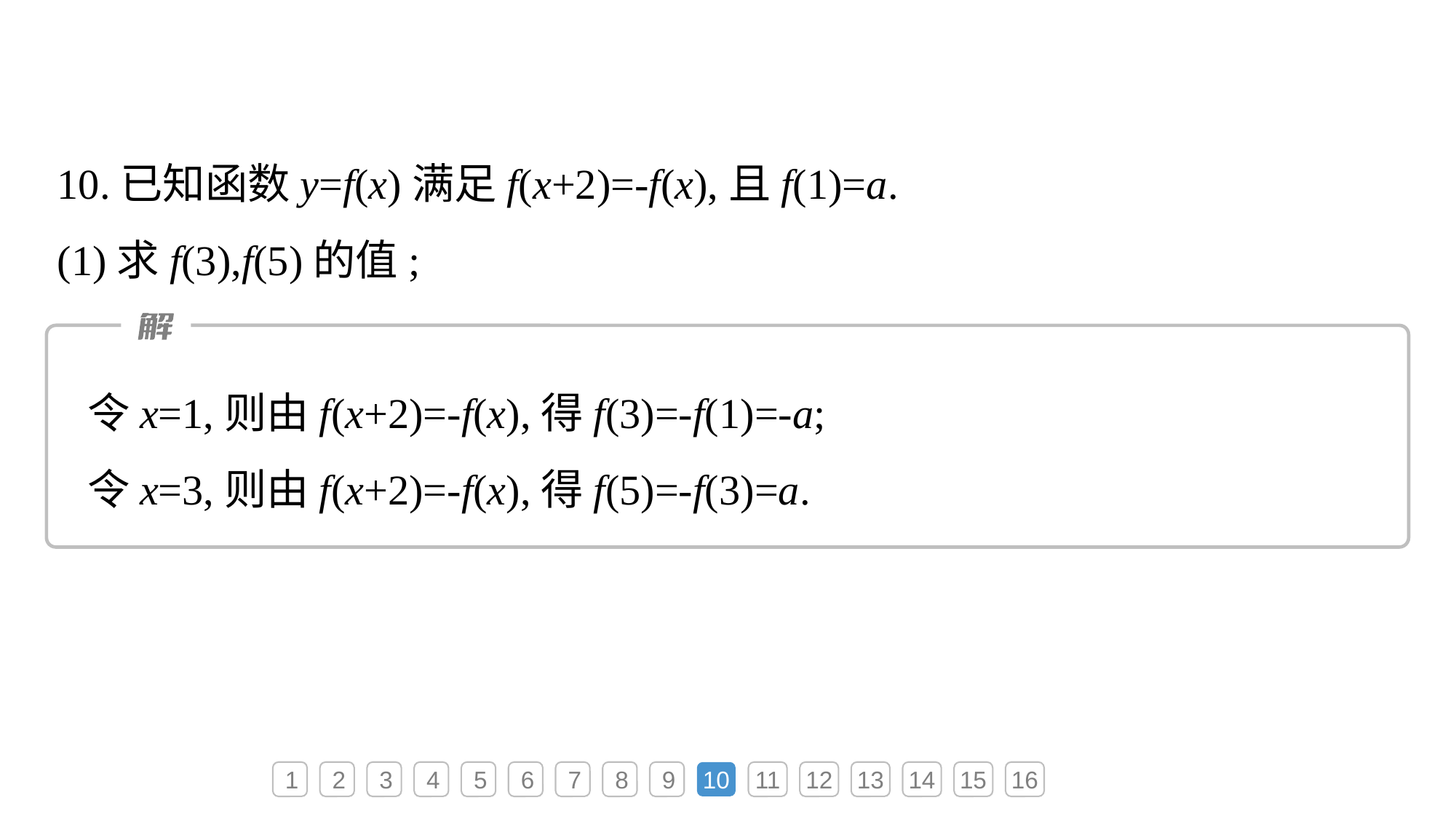

10.已知函数y=f(x)满足f(x+2)=-f(x),且f(1)=a.
(1)求f(3),f(5)的值;

令x=1,则由f(x+2)=-f(x),得f(3)=-f(1)=-a;
令x=3,则由f(x+2)=-f(x),得f(5)=-f(3)=a.
1
2
3
4
5
6
7
8
9
10
11
12
13
14
15
16